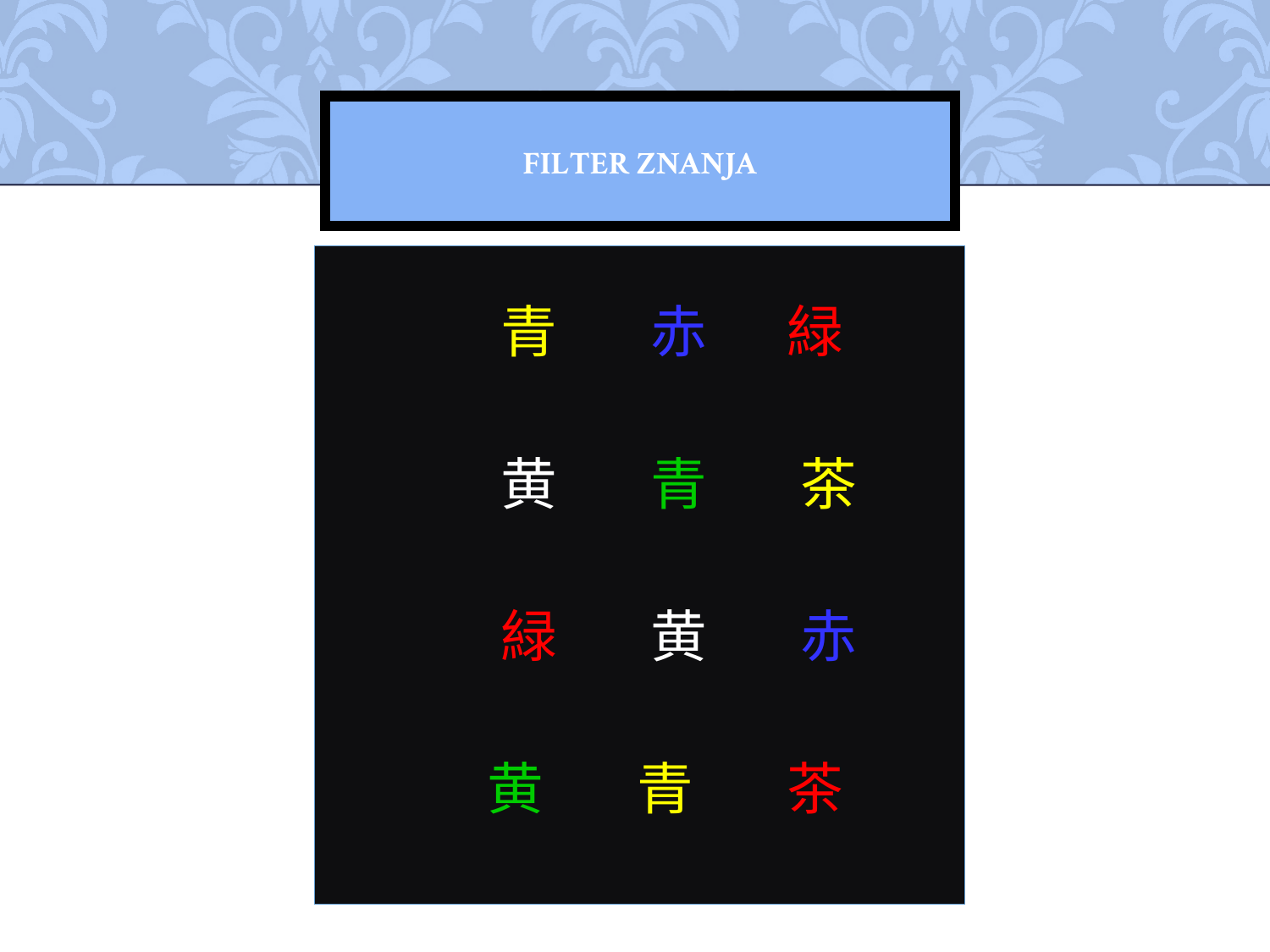

# Filter znanja

     青       赤      緑

     黄       青       茶

     緑       黄       赤

     黄       青       茶